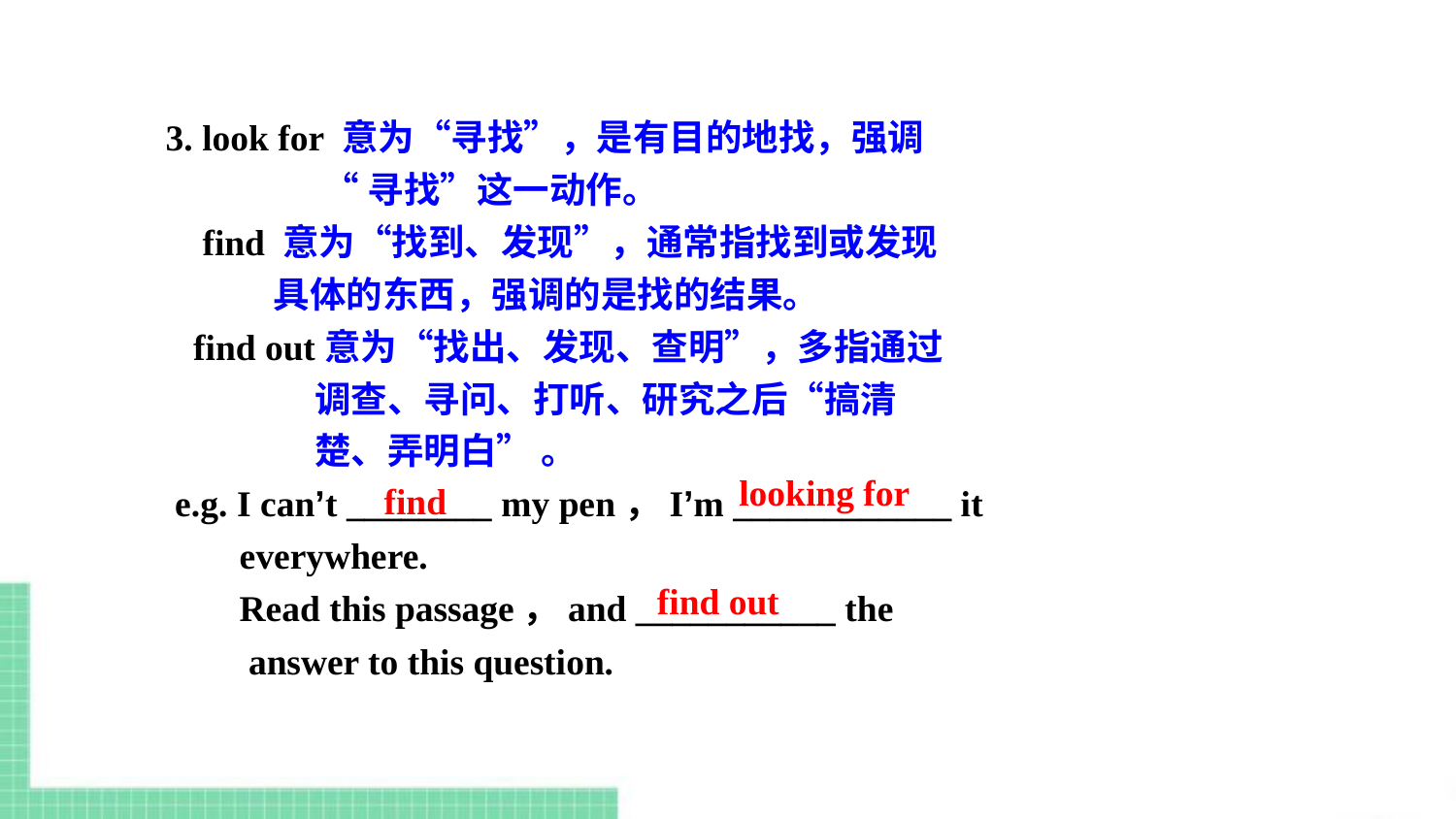

3. look for 意为“寻找”，是有目的地找，强调
                   “寻找”这一动作。
    find 意为“找到、发现”，通常指找到或发现
            具体的东西，强调的是找的结果。
   find out意为“找出、发现、查明”，多指通过
                 调查、寻问、打听、研究之后“搞清
                 楚、弄明白” 。
 e.g. I can’t ________ my pen，I’m ____________ it
        everywhere.
        Read this passage，and ___________ the
         answer to this question.
looking for
find
find out